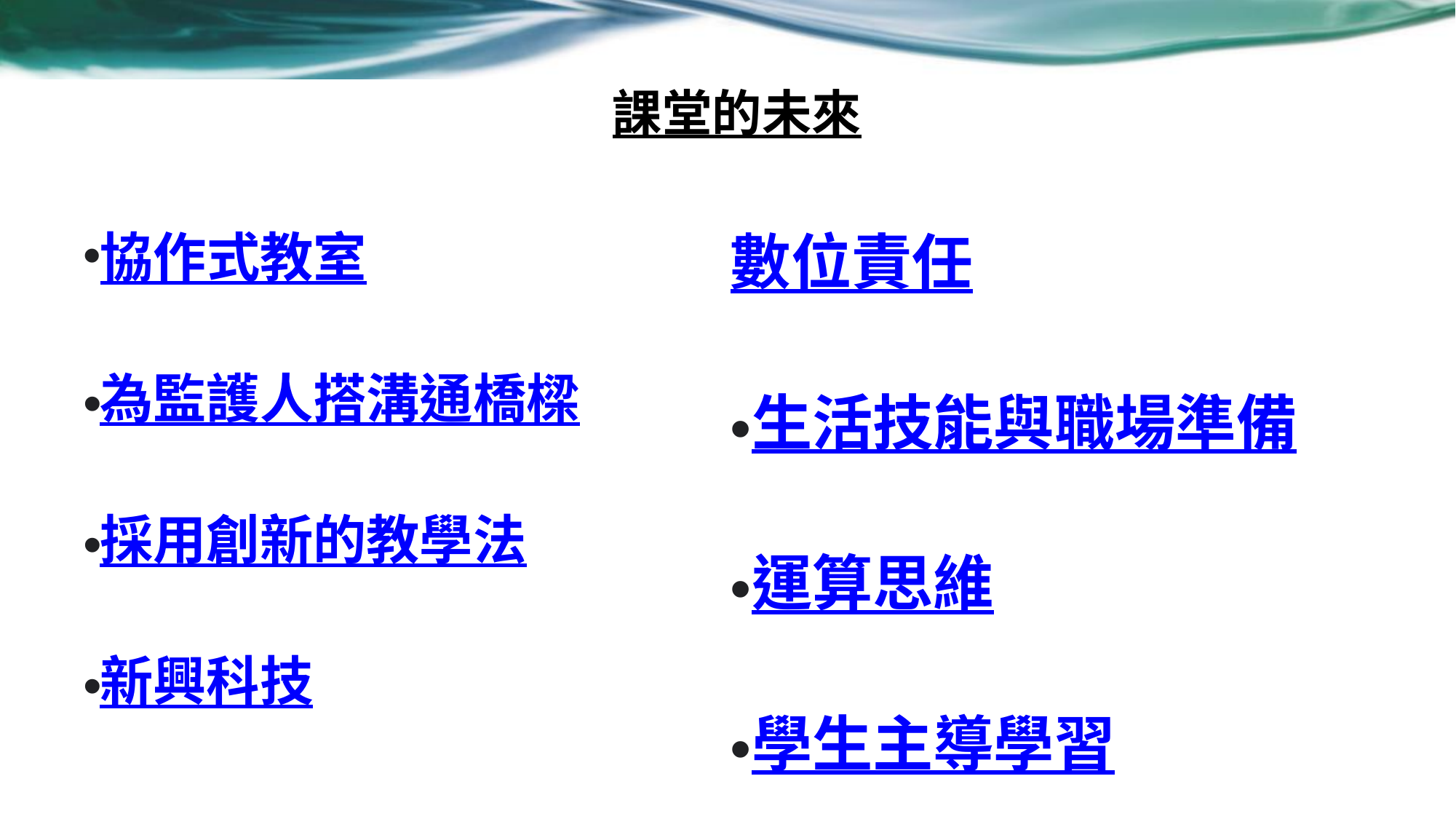

# 課堂的未來
數位責任

生活技能與職場準備

運算思維

學生主導學習

協作式教室

為監護人搭溝通橋樑

採用創新的教學法

新興科技